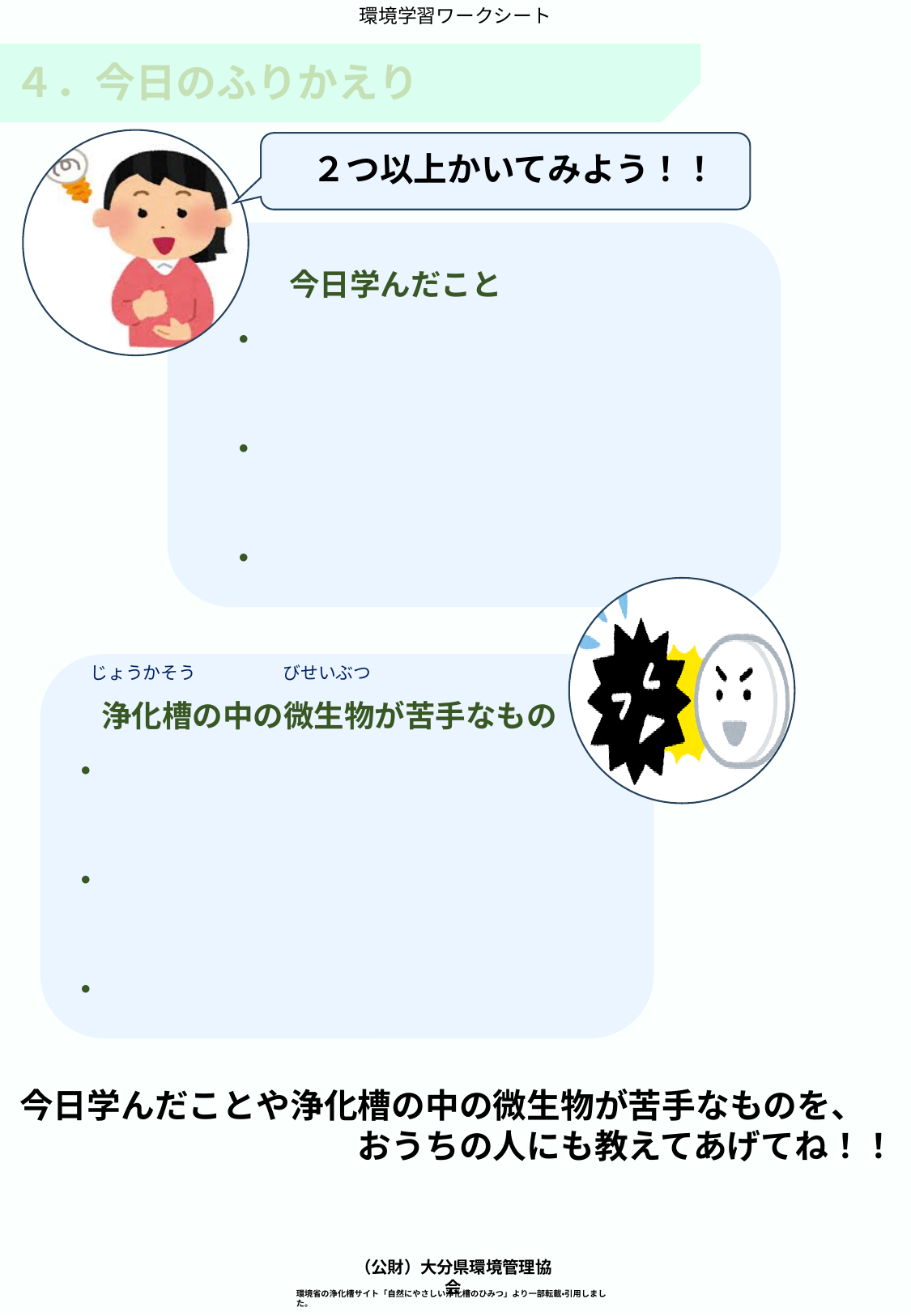

環境学習ワークシート

４．今日のふりかえり

２つ以上かいてみよう！！
　　　今日学んだこと
　・

　・

　・

　浄化槽の中の微生物が苦手なもの
・

・

・
じょうかそう
びせいぶつ
今日学んだことや浄化槽の中の微生物が苦手なものを、
　　　　　　　　　　おうちの人にも教えてあげてね！！
（公財）大分県環境管理協会
環境省の浄化槽サイト「自然にやさしい浄化槽のひみつ」より一部転載・引用しました。